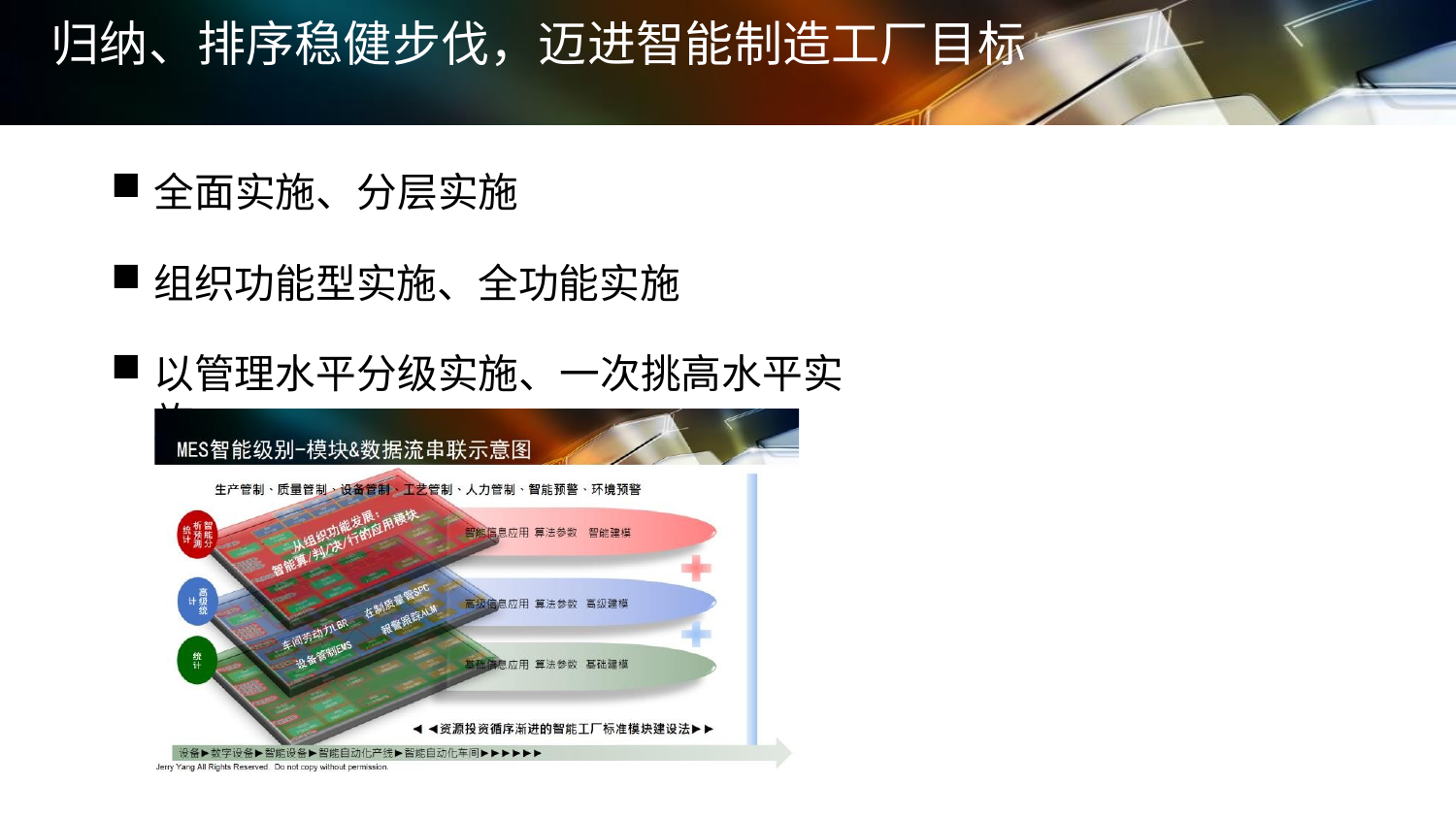

# 归纳、排序稳健步伐，迈进智能制造工厂目标
全面实施、分层实施

组织功能型实施、全功能实施

以管理水平分级实施、一次挑高水平实施